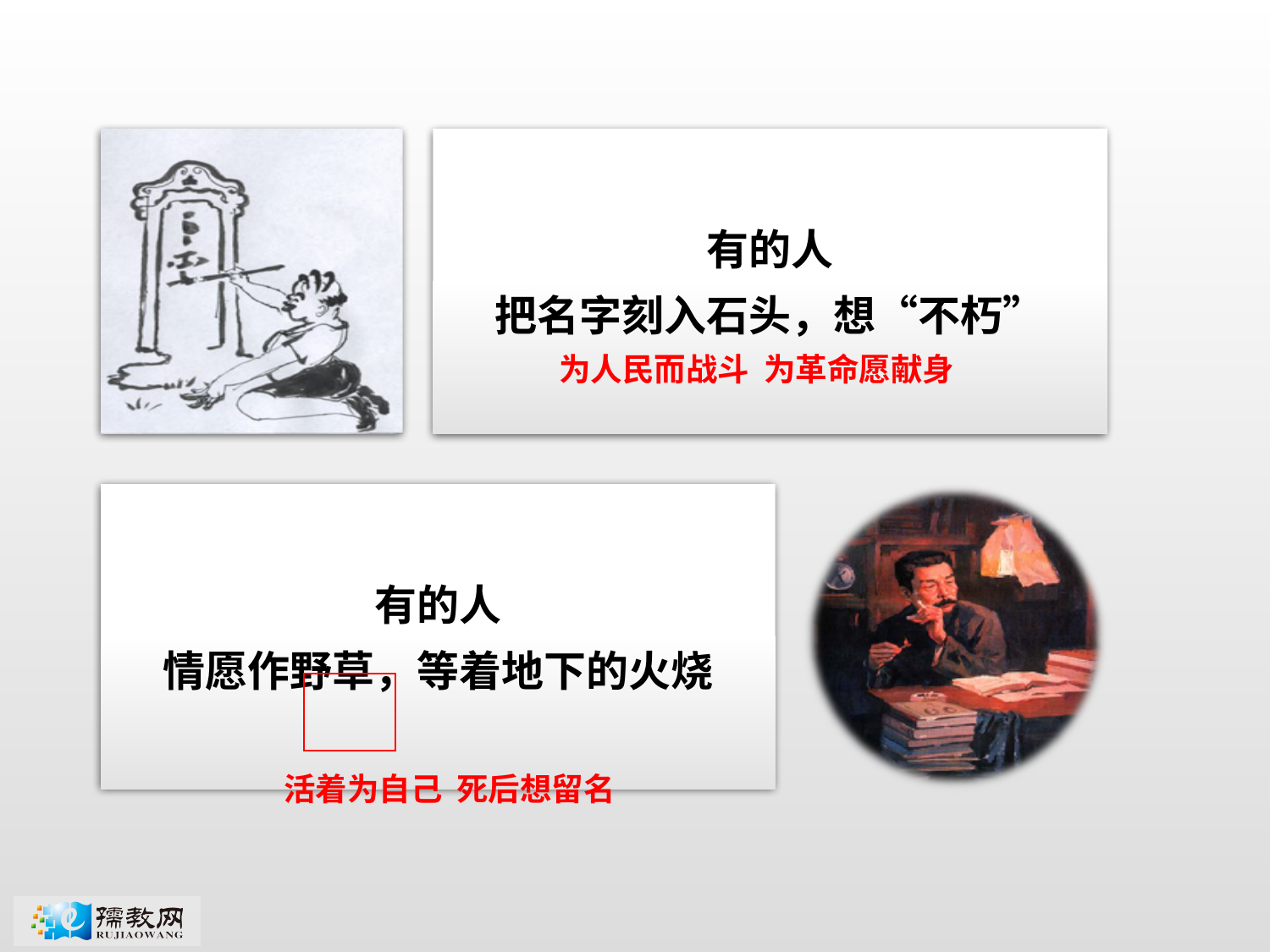

有的人
把名字刻入石头，想“不朽”
有的人
情愿作野草，等着地下的火烧
为人民而战斗  为革命愿献身

活着为自己  死后想留名